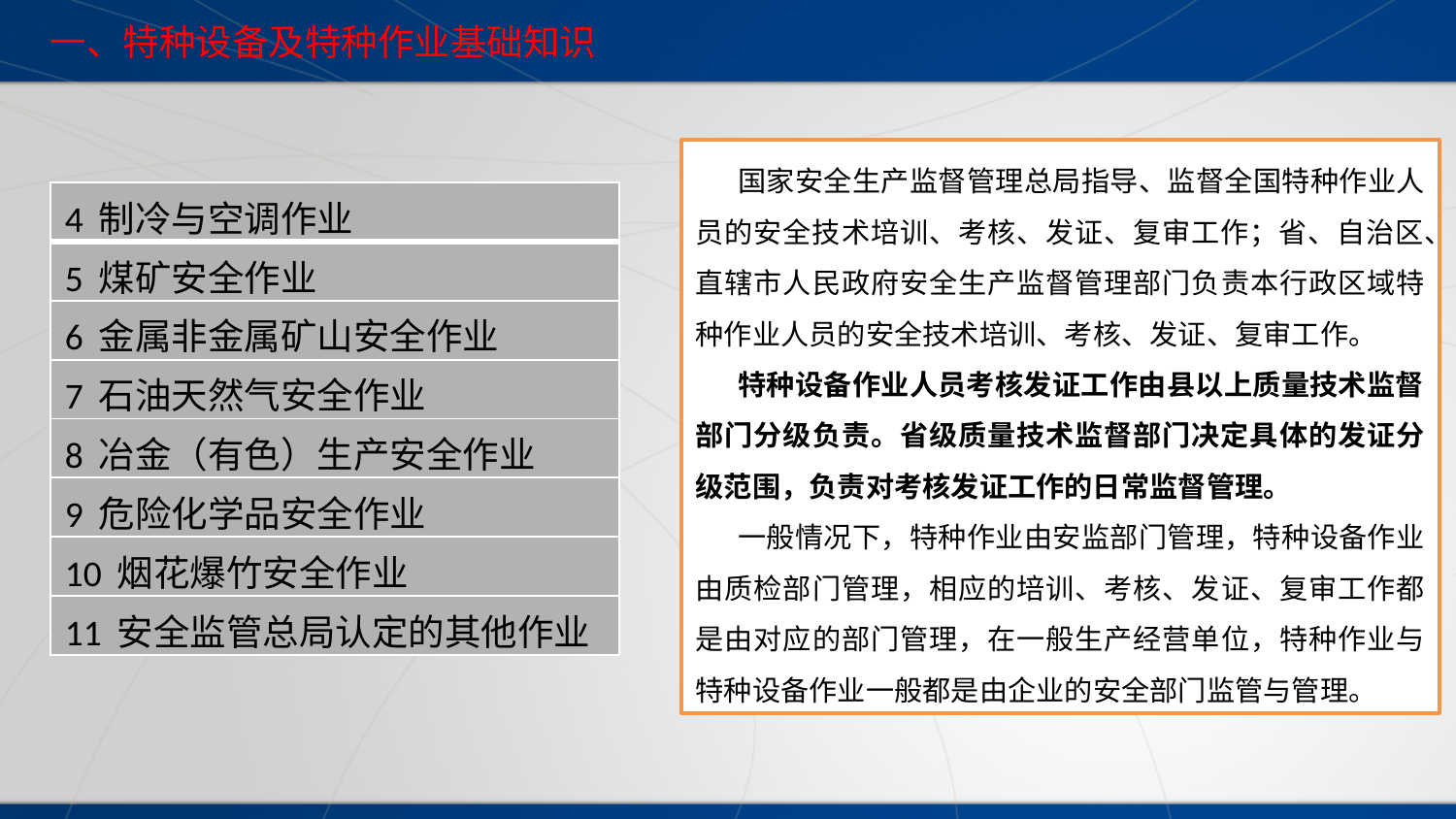

一、特种设备及特种作业基础知识
国家安全生产监督管理总局指导、监督全国特种作业人员的安全技术培训、考核、发证、复审工作；省、自治区、直辖市人民政府安全生产监督管理部门负责本行政区域特种作业人员的安全技术培训、考核、发证、复审工作。
特种设备作业人员考核发证工作由县以上质量技术监督部门分级负责。省级质量技术监督部门决定具体的发证分级范围，负责对考核发证工作的日常监督管理。
一般情况下，特种作业由安监部门管理，特种设备作业由质检部门管理，相应的培训、考核、发证、复审工作都是由对应的部门管理，在一般生产经营单位，特种作业与特种设备作业一般都是由企业的安全部门监管与管理。
| 4 制冷与空调作业 |
| --- |
| 5 煤矿安全作业 |
| 6 金属非金属矿山安全作业 |
| 7 石油天然气安全作业 |
| 8 冶金（有色）生产安全作业 |
| 9 危险化学品安全作业 |
| 10 烟花爆竹安全作业 |
| 11 安全监管总局认定的其他作业 |